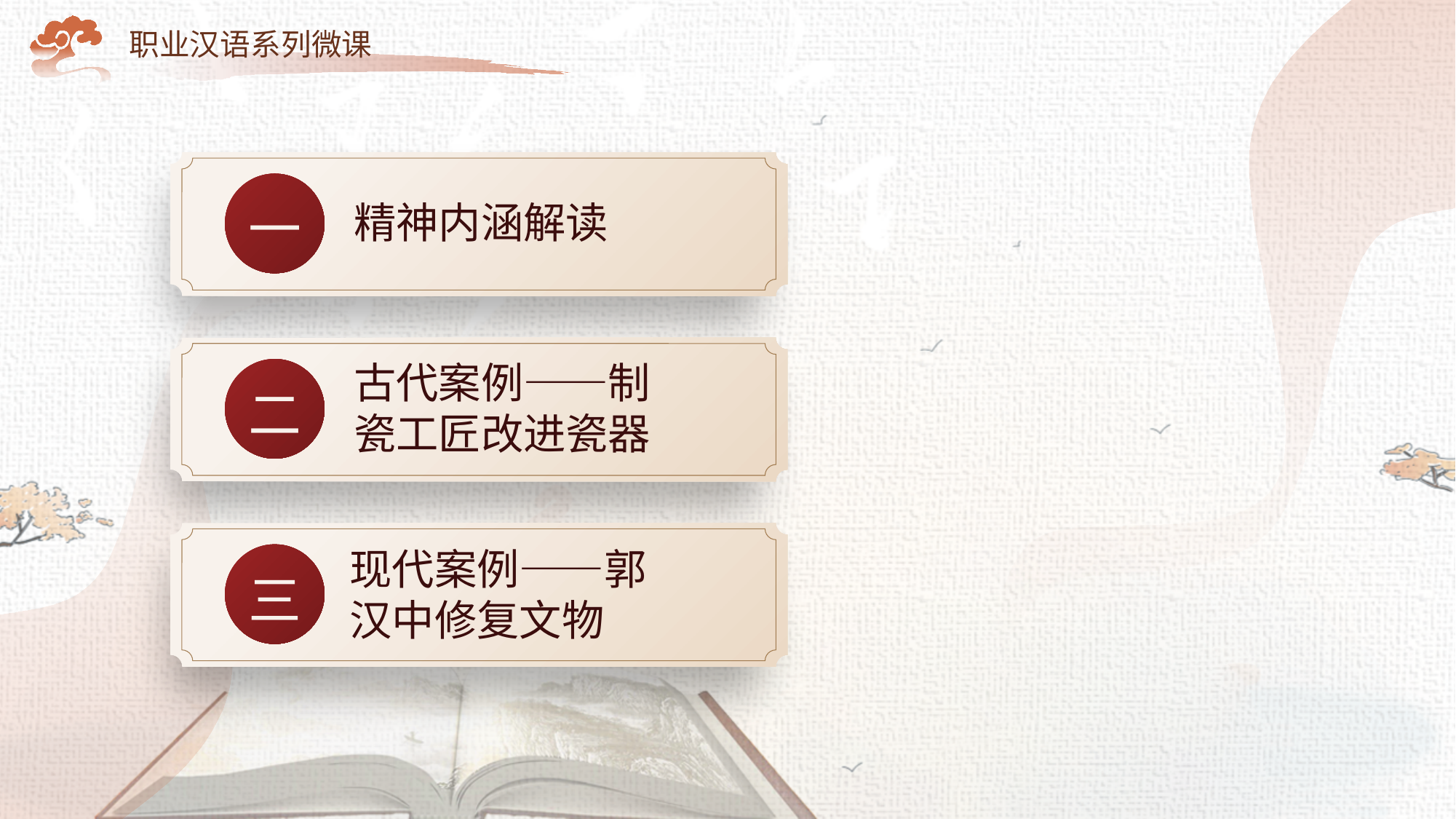

职业汉语系列微课

一
精神内涵解读

古代案例——制瓷工匠改进瓷器

二

现代案例——郭汉中修复文物

三